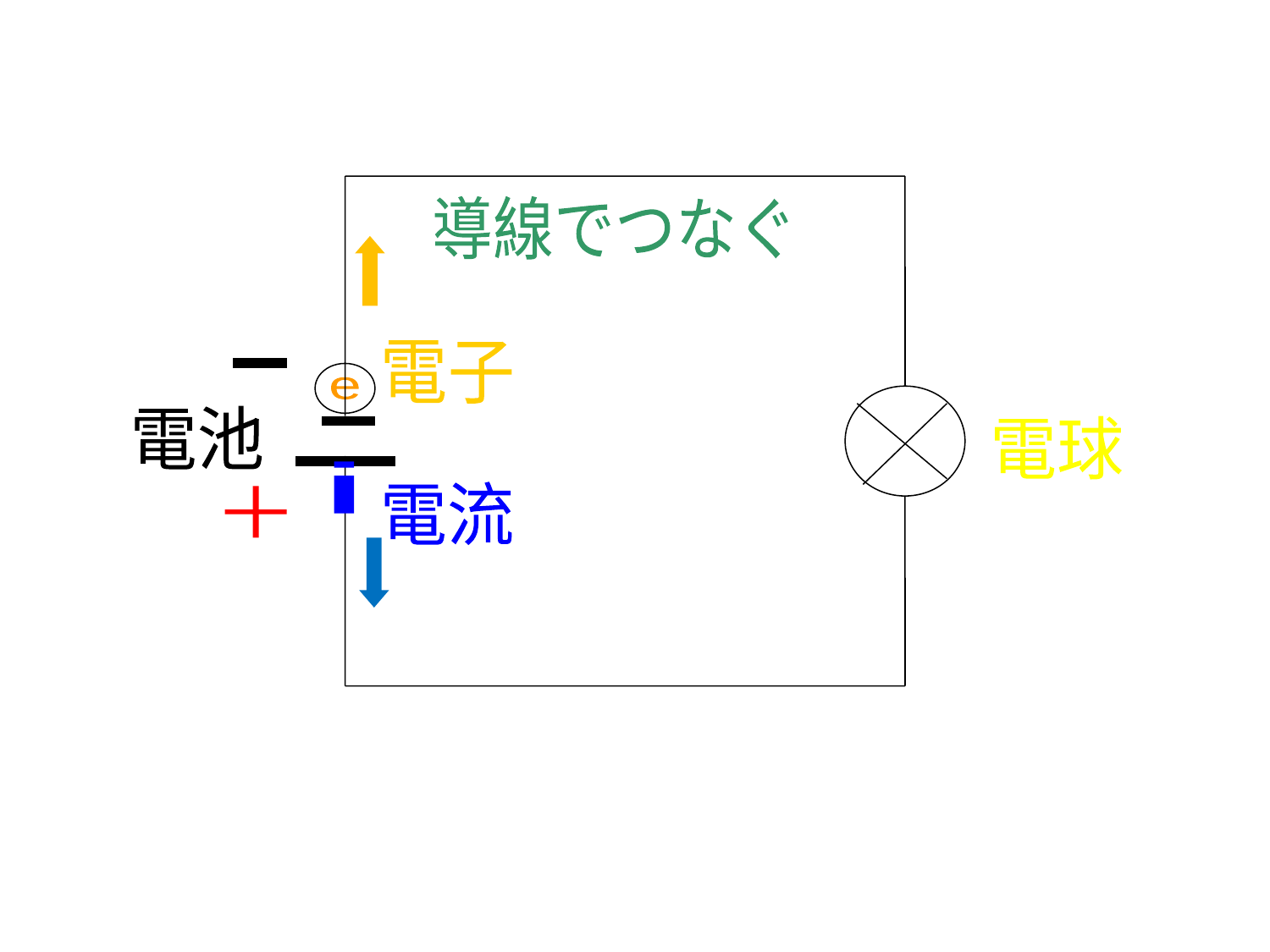

導線でつなぐ

電子
＋
－

e

電池
－
－
電球
i
電流